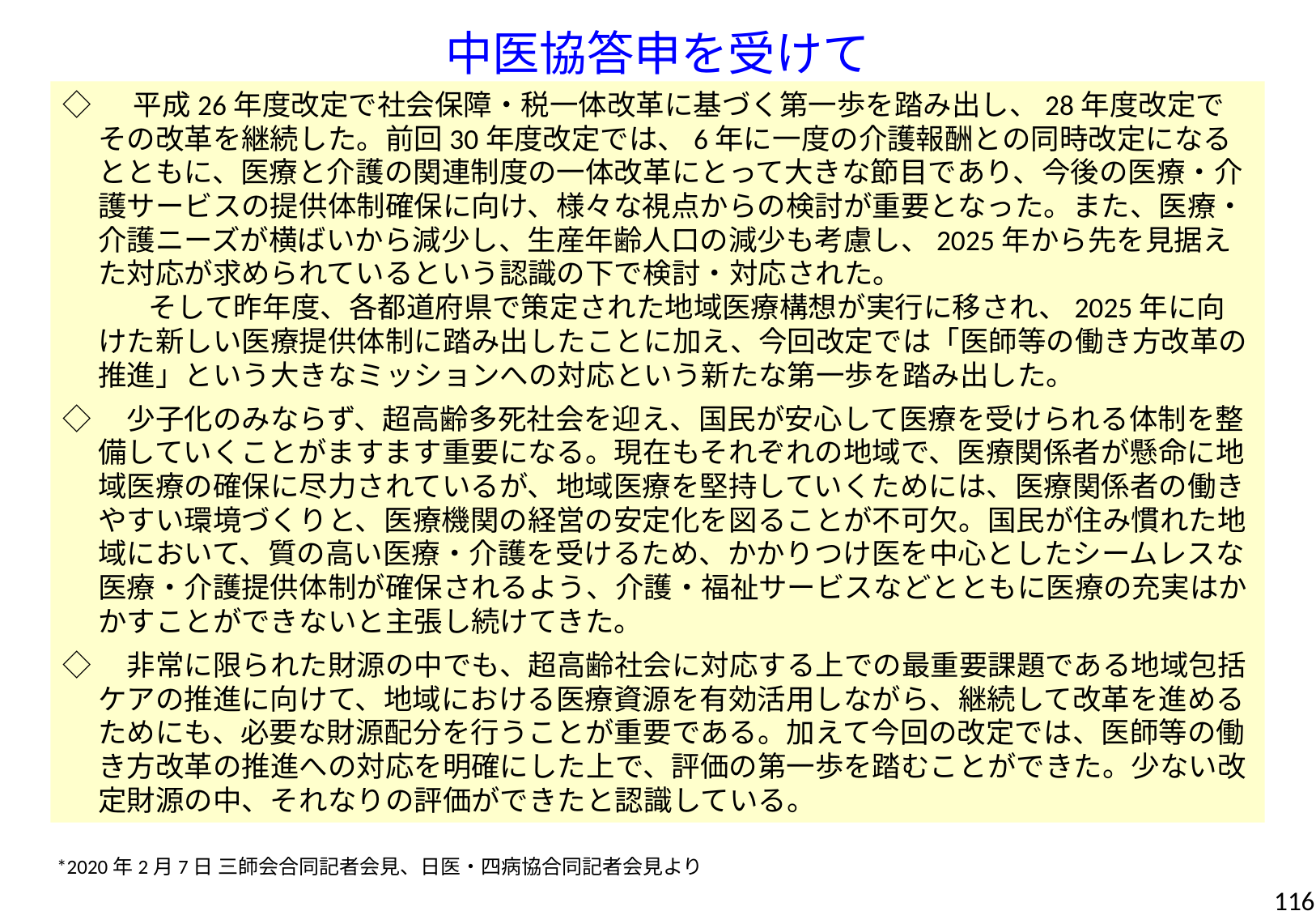

中医協答申を受けて
◇ 　平成26年度改定で社会保障・税一体改革に基づく第一歩を踏み出し、28年度改定でその改革を継続した。前回30年度改定では、6年に一度の介護報酬との同時改定になるとともに、医療と介護の関連制度の一体改革にとって大きな節目であり、今後の医療・介護サービスの提供体制確保に向け、様々な視点からの検討が重要となった。また、医療・介護ニーズが横ばいから減少し、生産年齢人口の減少も考慮し、2025年から先を見据えた対応が求められているという認識の下で検討・対応された。
　　　そして昨年度、各都道府県で策定された地域医療構想が実行に移され、2025年に向けた新しい医療提供体制に踏み出したことに加え、今回改定では「医師等の働き方改革の推進」という大きなミッションへの対応という新たな第一歩を踏み出した。
◇　少子化のみならず、超高齢多死社会を迎え、国民が安心して医療を受けられる体制を整備していくことがますます重要になる。現在もそれぞれの地域で、医療関係者が懸命に地域医療の確保に尽力されているが、地域医療を堅持していくためには、医療関係者の働きやすい環境づくりと、医療機関の経営の安定化を図ることが不可欠。国民が住み慣れた地域において、質の高い医療・介護を受けるため、かかりつけ医を中心としたシームレスな医療・介護提供体制が確保されるよう、介護・福祉サービスなどとともに医療の充実はかかすことができないと主張し続けてきた。
◇　非常に限られた財源の中でも、超高齢社会に対応する上での最重要課題である地域包括ケアの推進に向けて、地域における医療資源を有効活用しながら、継続して改革を進めるためにも、必要な財源配分を行うことが重要である。加えて今回の改定では、医師等の働き方改革の推進への対応を明確にした上で、評価の第一歩を踏むことができた。少ない改定財源の中、それなりの評価ができたと認識している。
*2020年2月7日 三師会合同記者会見、日医・四病協合同記者会見より
116